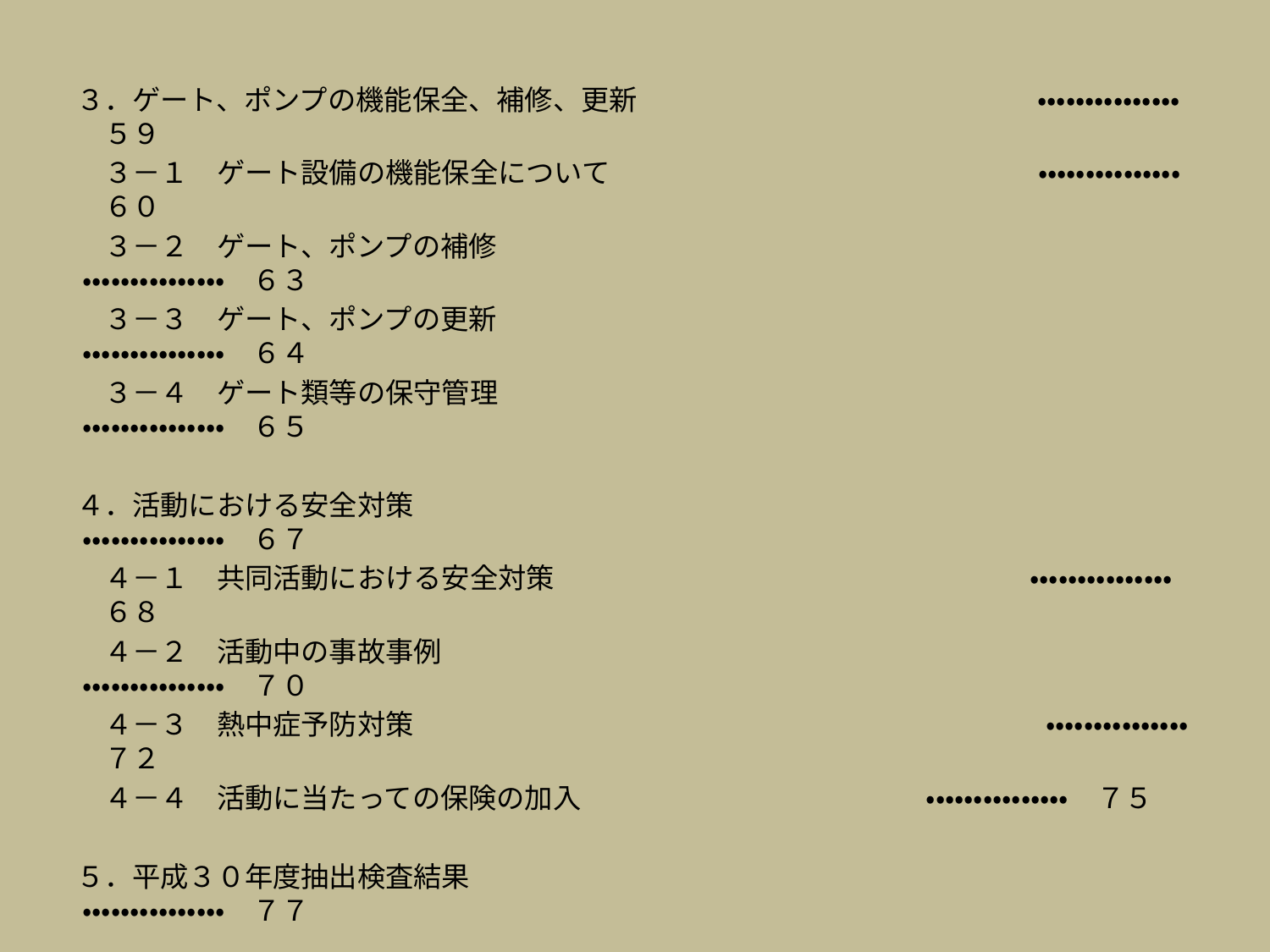

３．ゲート、ポンプの機能保全、補修、更新　　　　　　　　　　　　　　 ・・・・・・・・・・・・・・・　５９
　３－１　ゲート設備の機能保全について　　　　　　　　　　　　　　　 ・・・・・・・・・・・・・・・　６０
　３－２　ゲート、ポンプの補修　　　　　　　　　　　　　　　　　　　　　  ・・・・・・・・・・・・・・・　６３
　３－３　ゲート、ポンプの更新　　　　　　　　　　　　　　　　　　　　　  ・・・・・・・・・・・・・・・　６４
　３－４　ゲート類等の保守管理　　　　　　　　　　　　　　　　　　　　  ・・・・・・・・・・・・・・・　６５

４．活動における安全対策　　　　　　 　　　　　　　　　　　　　　　　　  ・・・・・・・・・・・・・・・　６７
　４－１　共同活動における安全対策　　　　　　　　　　　　　　　　    ・・・・・・・・・・・・・・・　６８
　４－２　活動中の事故事例　　　　　　　　　　　　　　　　　　　　　　　 ・・・・・・・・・・・・・・・　７０
　４－３　熱中症予防対策　　　　　　　　　　　　　　　　　　　　           ・・・・・・・・・・・・・・・　７２
　４－４　活動に当たっての保険の加入　　　　　　　　                   ・・・・・・・・・・・・・・・　７５

５．平成３０年度抽出検査結果　　　　　　 　　　　　　　　　　　　　　　 ・・・・・・・・・・・・・・・　７７

６．円滑な組織運営のためのポイント　　　　　　　　　　　　　　　　　　・・・・・・・・・・・・・・・　７９